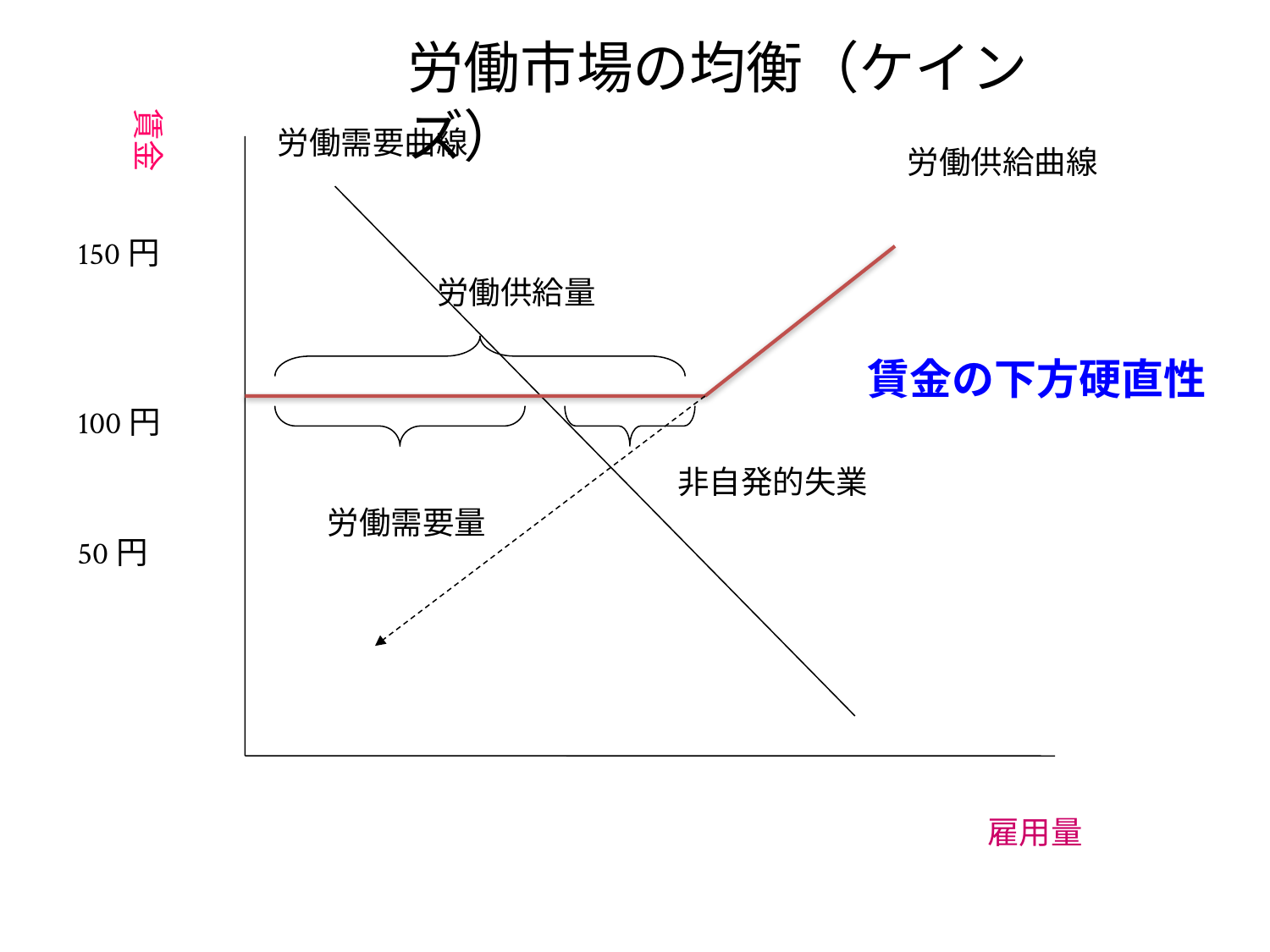

労働市場の均衡（ケインズ）
賃金
労働需要曲線

労働供給曲線

150円

労働供給量

賃金の下方硬直性

100円

非自発的失業
労働需要量
50円

雇用量